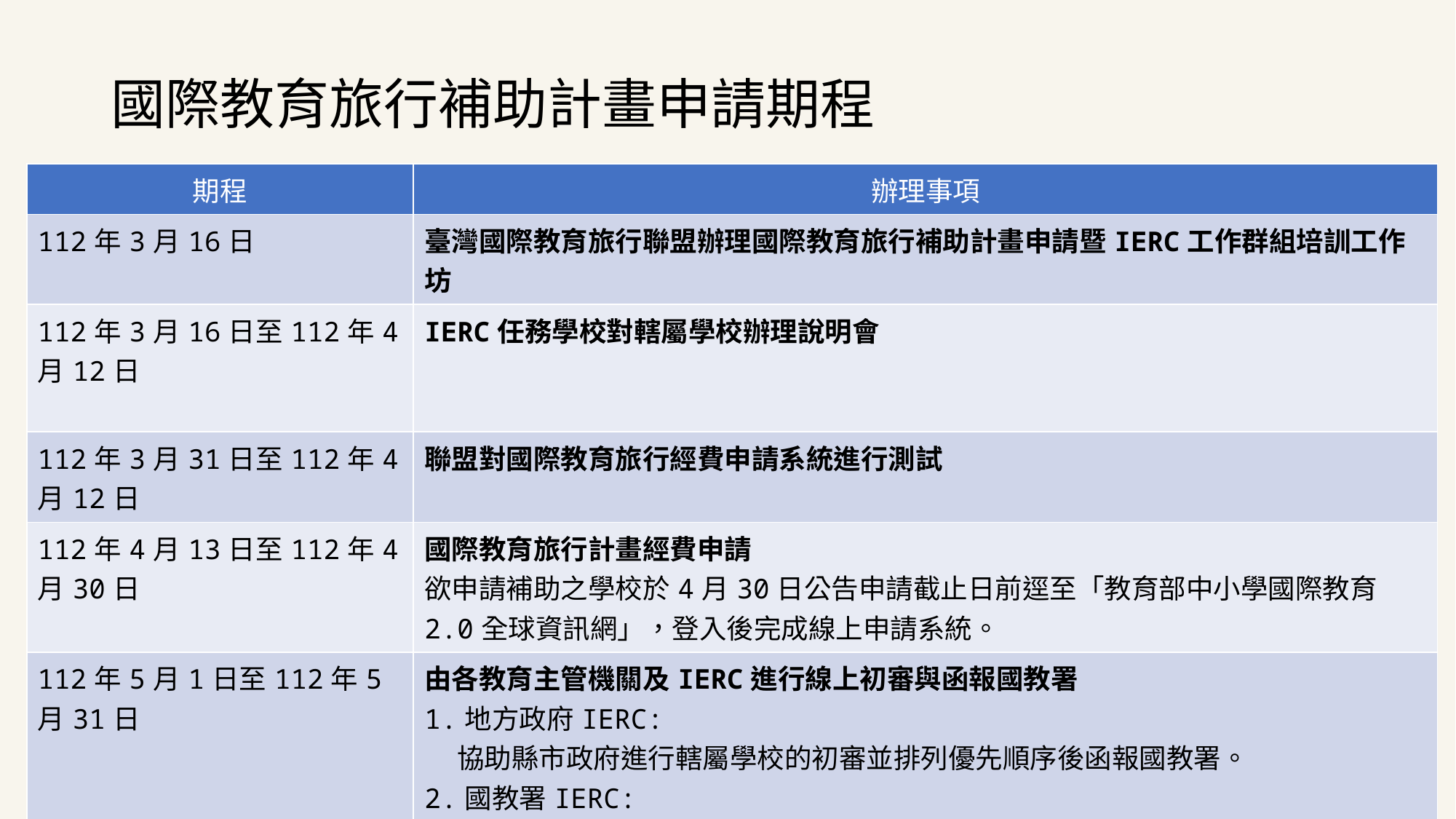

# 國際教育旅行補助計畫申請期程
| 期程 | 辦理事項 |
| --- | --- |
| 112年3月16日 | 臺灣國際教育旅行聯盟辦理國際教育旅行補助計畫申請暨IERC工作群組培訓工作坊 |
| 112年3月16日至112年4月12日 | IERC任務學校對轄屬學校辦理說明會 |
| 112年3月31日至112年4月12日 | 聯盟對國際教育旅行經費申請系統進行測試 |
| 112年4月13日至112年4月30日 | 國際教育旅行計畫經費申請 欲申請補助之學校於4月30日公告申請截止日前逕至「教育部中小學國際教育2.0全球資訊網」，登入後完成線上申請系統。 |
| 112年5月1日至112年5月31日 | 由各教育主管機關及IERC進行線上初審與函報國教署 1.地方政府IERC: 協助縣市政府進行轄屬學校的初審並排列優先順序後函報國教署。 2.國教署IERC: 協助國教署進行轄屬學校的初審並排列優先順序後函報國教署。 |
| 112年5月31日至112年7月31日 | 國教署進行複審後通知 |